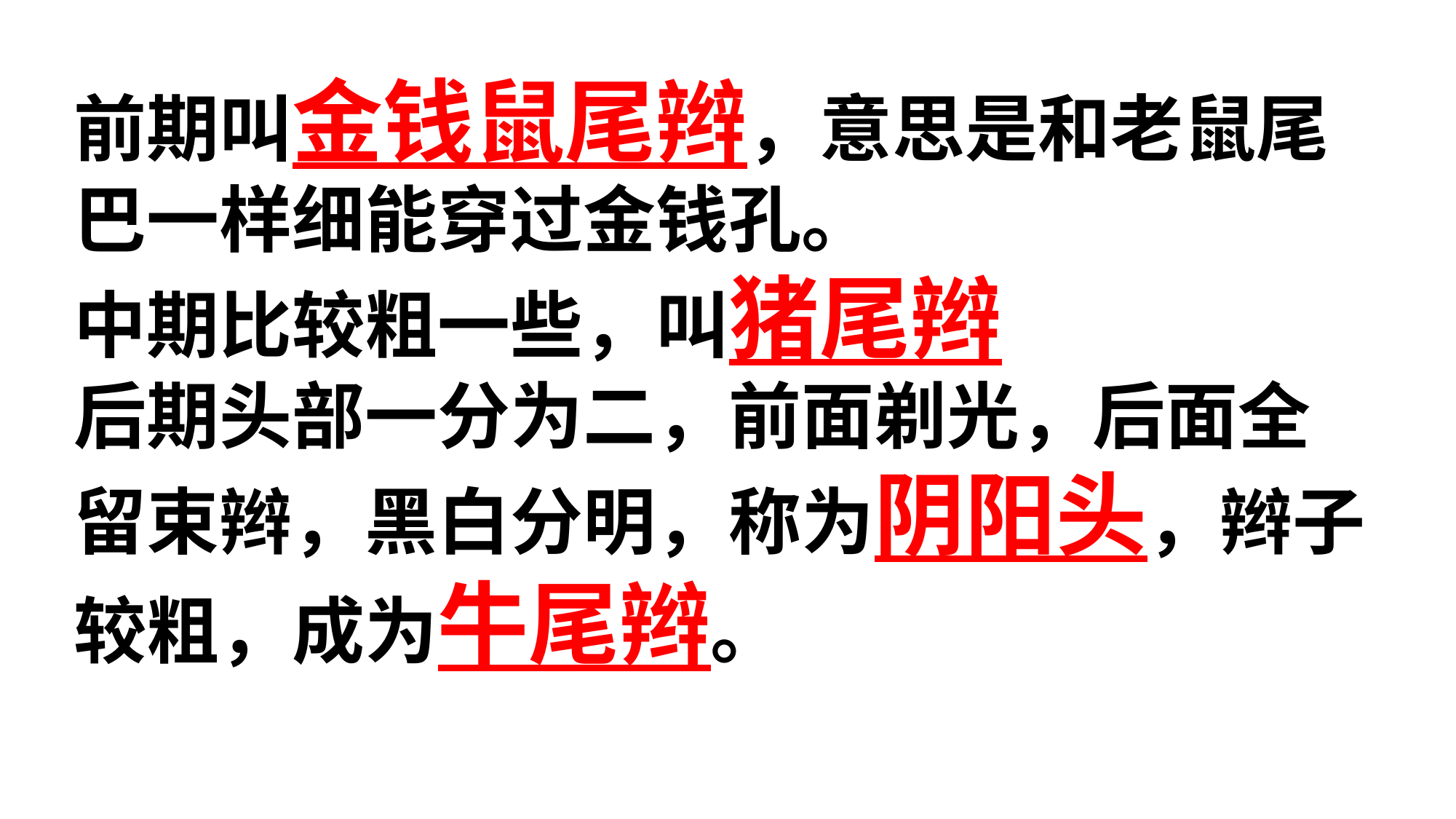

前期叫金钱鼠尾辫，意思是和老鼠尾巴一样细能穿过金钱孔。
中期比较粗一些，叫猪尾辫
后期头部一分为二，前面剃光，后面全留束辫，黑白分明，称为阴阳头，辫子较粗，成为牛尾辫。